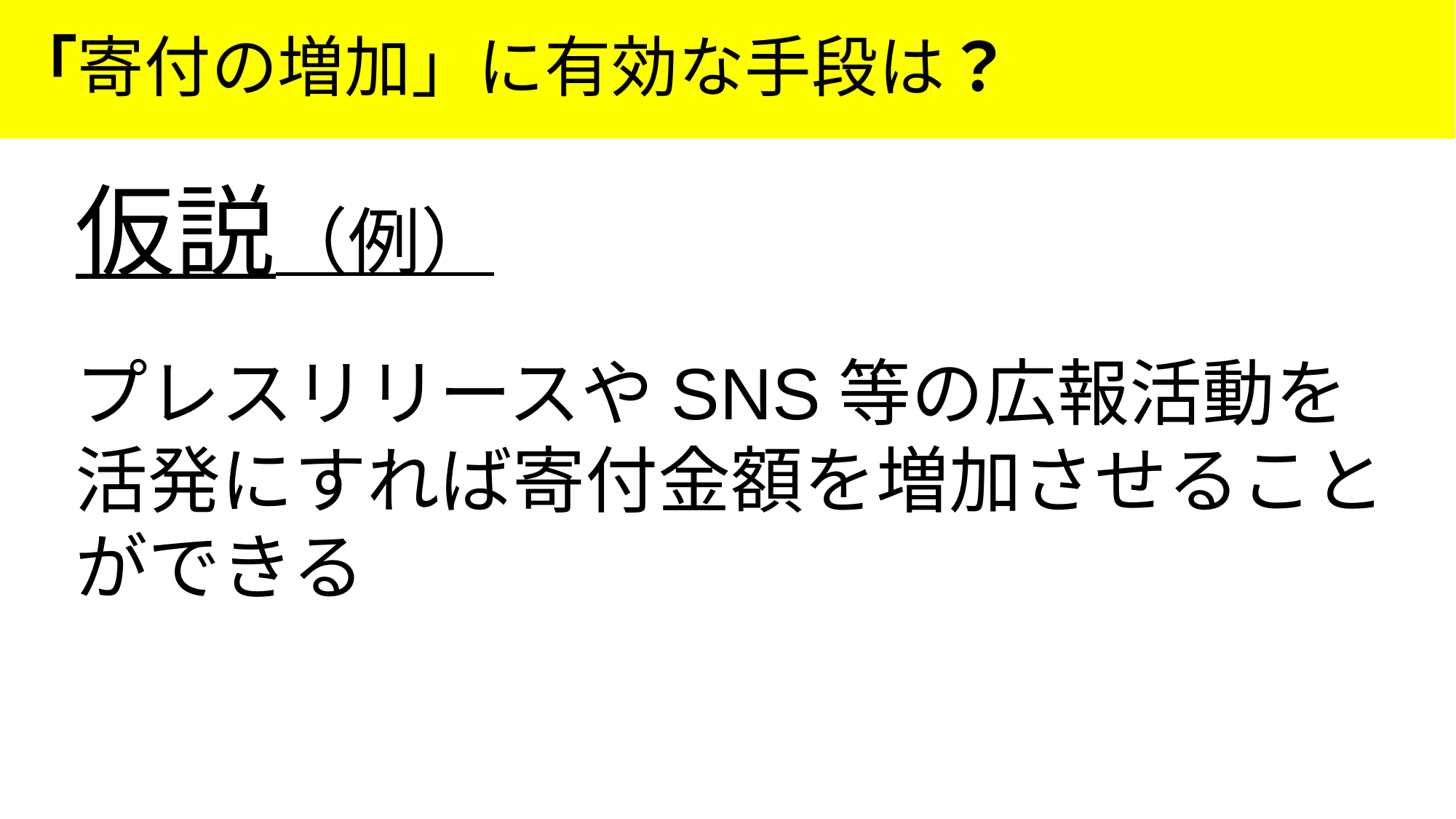

# 「寄付の増加」に有効な手段は？
仮説（例）

プレスリリースやSNS等の広報活動を
活発にすれば寄付金額を増加させること
ができる